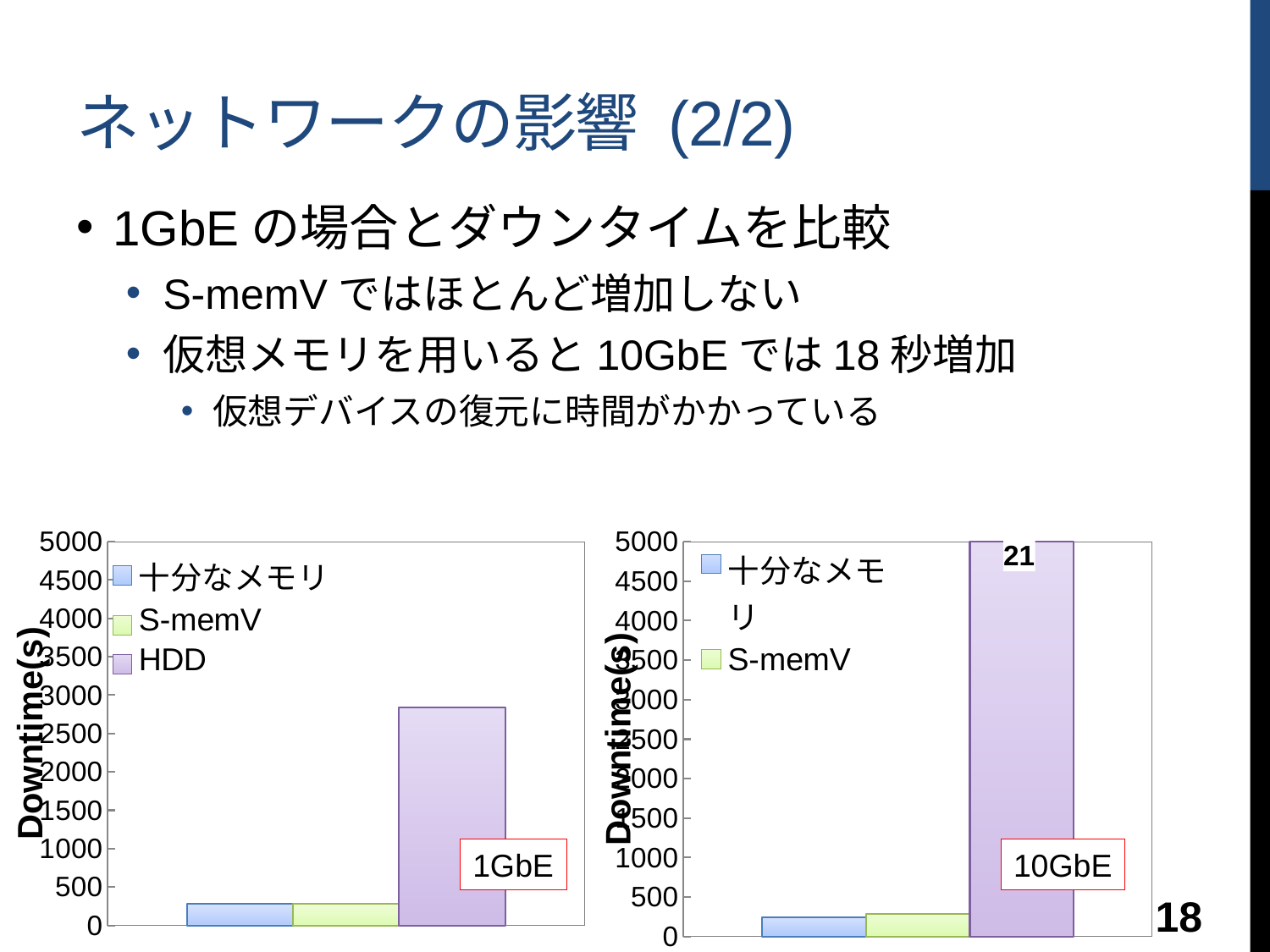

# ネットワークの影響 (2/2)
1GbEの場合とダウンタイムを比較
S-memVではほとんど増加しない
仮想メモリを用いると10GbEでは18秒増加
仮想デバイスの復元に時間がかかっている

### Chart

| Category |  |  |  |
|---|---|---|---|

### Chart

| Category |  |  |  |
|---|---|---|---|
1GbE
10GbE
18